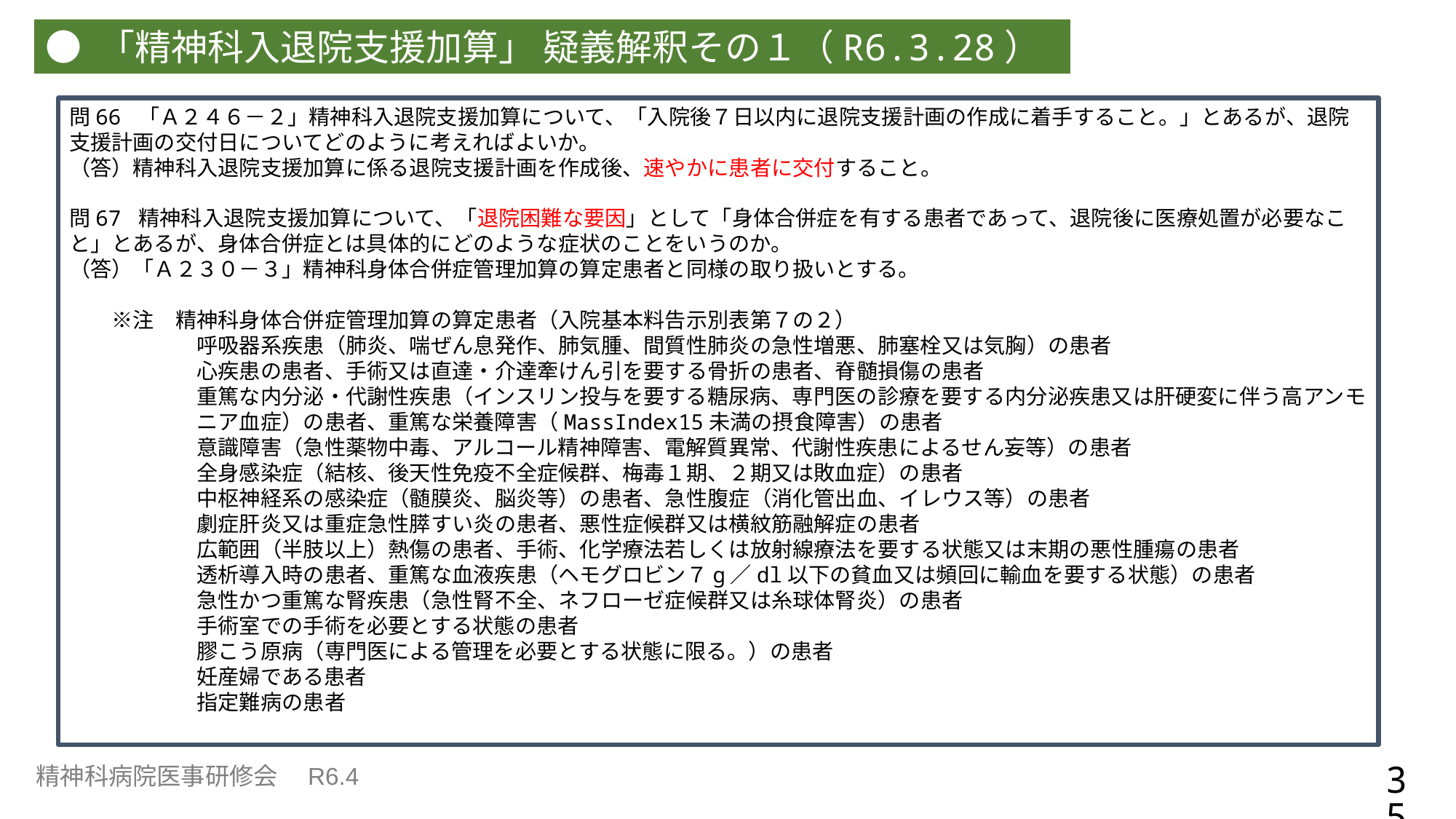

● 「精神科入退院支援加算」 疑義解釈その１（R6.3.28）
問66 「Ａ２４６－２」精神科入退院支援加算について、「入院後７日以内に退院支援計画の作成に着手すること。」とあるが、退院支援計画の交付日についてどのように考えればよいか。
（答）精神科入退院支援加算に係る退院支援計画を作成後、速やかに患者に交付すること。

問67 精神科入退院支援加算について、「退院困難な要因」として「身体合併症を有する患者であって、退院後に医療処置が必要なこと」とあるが、身体合併症とは具体的にどのような症状のことをいうのか。
（答）「Ａ２３０－３」精神科身体合併症管理加算の算定患者と同様の取り扱いとする。

　　※注　精神科身体合併症管理加算の算定患者（入院基本料告示別表第７の２）
　　　　　　呼吸器系疾患（肺炎、喘ぜん息発作、肺気腫、間質性肺炎の急性増悪、肺塞栓又は気胸）の患者
　　　　　　心疾患の患者、手術又は直達・介達牽けん引を要する骨折の患者、脊髄損傷の患者
　　　　　　重篤な内分泌・代謝性疾患（インスリン投与を要する糖尿病、専門医の診療を要する内分泌疾患又は肝硬変に伴う高アンモ
　　　　　　ニア血症）の患者、重篤な栄養障害（MassIndex15未満の摂食障害）の患者
　　　　　　意識障害（急性薬物中毒、アルコール精神障害、電解質異常、代謝性疾患によるせん妄等）の患者
　　　　　　全身感染症（結核、後天性免疫不全症候群、梅毒１期、２期又は敗血症）の患者
　　　　　　中枢神経系の感染症（髄膜炎、脳炎等）の患者、急性腹症（消化管出血、イレウス等）の患者
　　　　　　劇症肝炎又は重症急性膵すい炎の患者、悪性症候群又は横紋筋融解症の患者
　　　　　　広範囲（半肢以上）熱傷の患者、手術、化学療法若しくは放射線療法を要する状態又は末期の悪性腫瘍の患者
　　　　　　透析導入時の患者、重篤な血液疾患（ヘモグロビン７g／dl以下の貧血又は頻回に輸血を要する状態）の患者
　　　　　　急性かつ重篤な腎疾患（急性腎不全、ネフローゼ症候群又は糸球体腎炎）の患者
　　　　　　手術室での手術を必要とする状態の患者
　　　　　　膠こう原病（専門医による管理を必要とする状態に限る。）の患者
　　　　　　妊産婦である患者
　　　　　　指定難病の患者

35